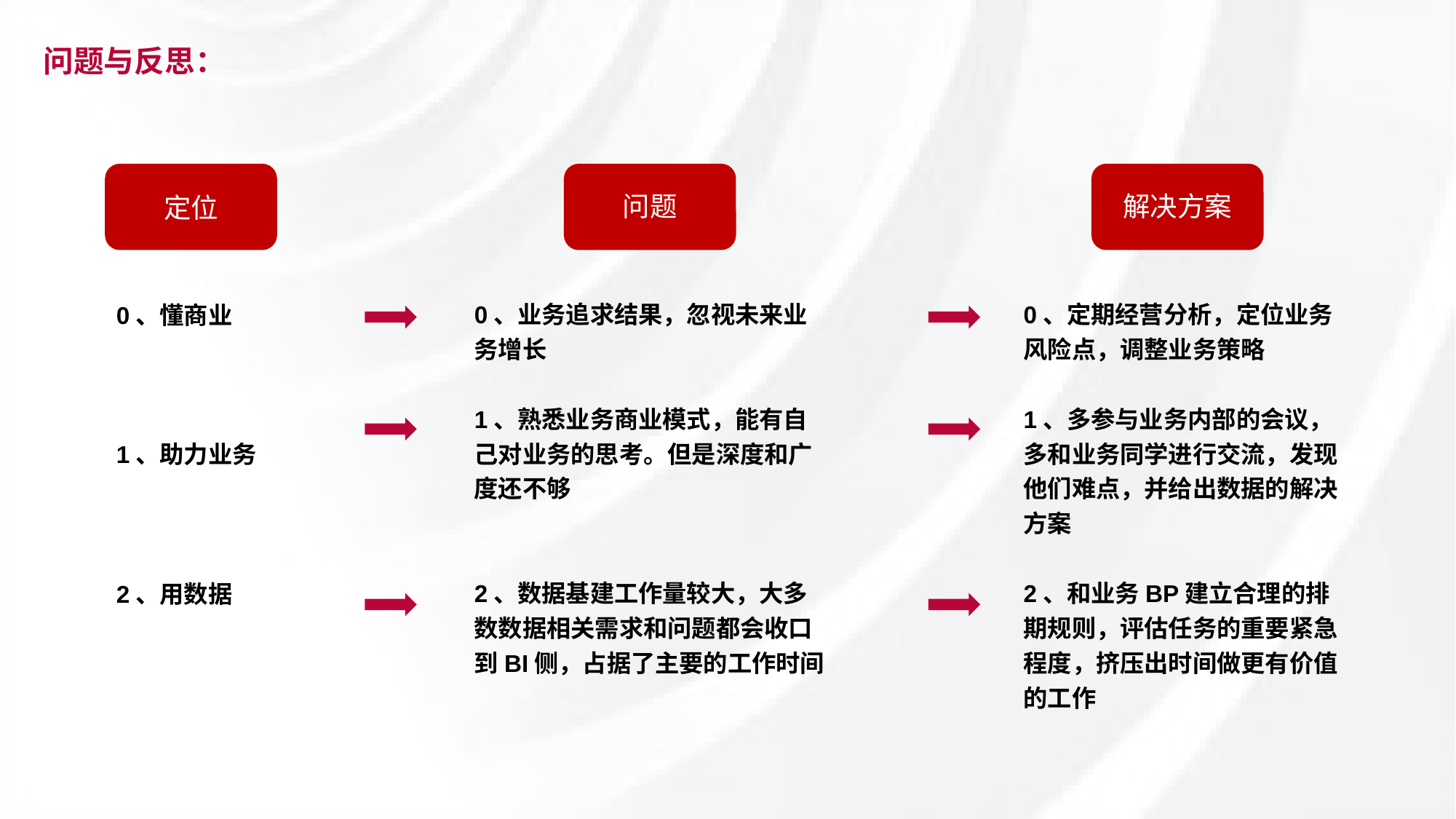

问题与反思：
定位

解决方案
问题
0、业务追求结果，忽视未来业务增长

1、熟悉业务商业模式，能有自己对业务的思考。但是深度和广度还不够

2、数据基建工作量较大，大多数数据相关需求和问题都会收口到BI侧，占据了主要的工作时间

0、定期经营分析，定位业务风险点，调整业务策略

1、多参与业务内部的会议，多和业务同学进行交流，发现他们难点，并给出数据的解决方案

2、和业务BP建立合理的排期规则，评估任务的重要紧急程度，挤压出时间做更有价值的工作
0、懂商业

1、助力业务

2、用数据